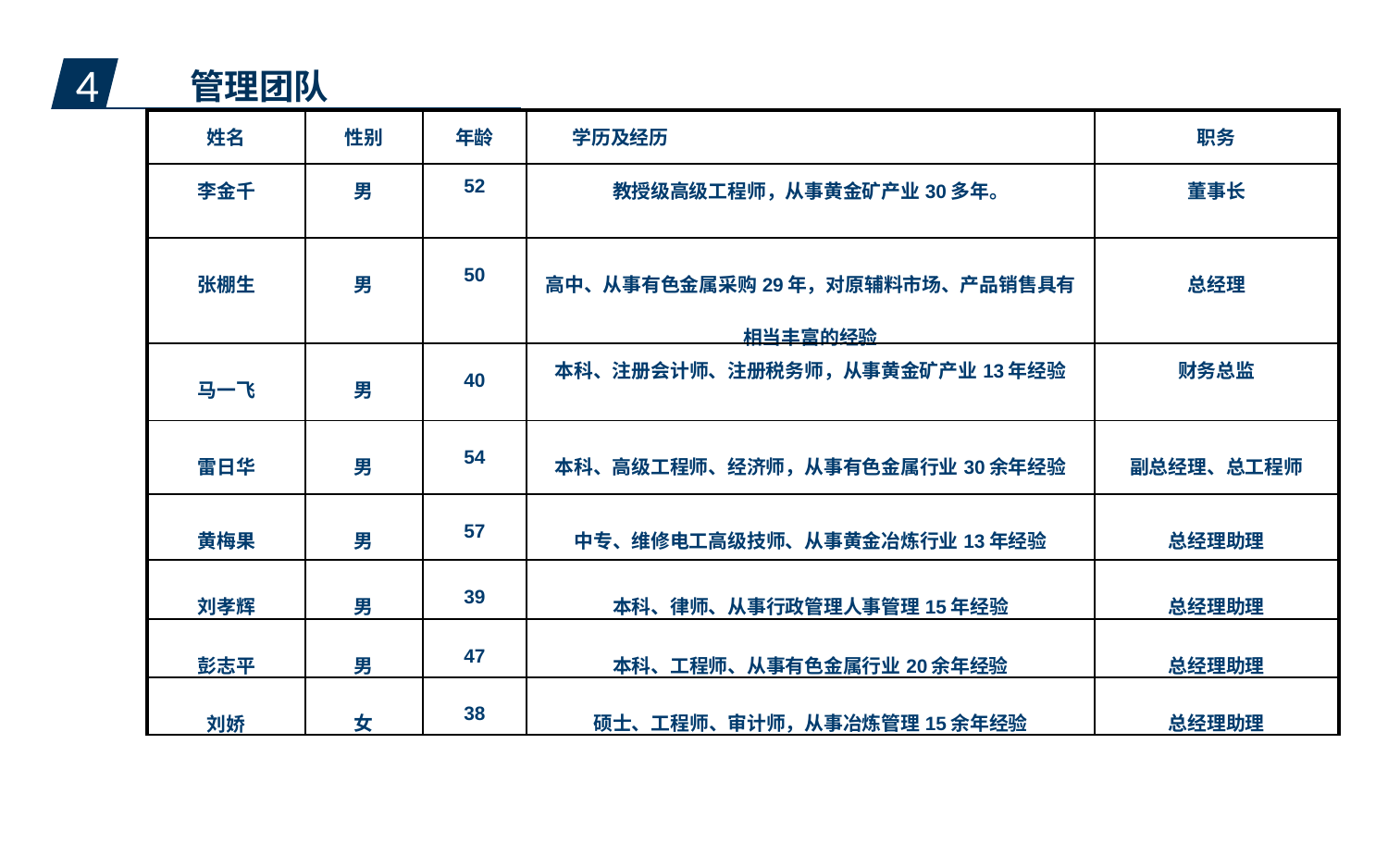

管理团队
4
| 姓名 | 性别 | 年龄 | 学历及经历 | 职务 |
| --- | --- | --- | --- | --- |
| 李金千 | 男 | 52 | 教授级高级工程师，从事黄金矿产业30多年。 | 董事长 |
| 张棚生 | 男 | 50 | 高中、从事有色金属采购29年，对原辅料市场、产品销售具有相当丰富的经验 | 总经理 |
| 马一飞 | 男 | 40 | 本科、注册会计师、注册税务师，从事黄金矿产业13年经验 | 财务总监 |
| 雷日华 | 男 | 54 | 本科、高级工程师、经济师，从事有色金属行业30余年经验 | 副总经理、总工程师 |
| 黄梅果 | 男 | 57 | 中专、维修电工高级技师、从事黄金冶炼行业13年经验 | 总经理助理 |
| 刘孝辉 | 男 | 39 | 本科、律师、从事行政管理人事管理15年经验 | 总经理助理 |
| 彭志平 | 男 | 47 | 本科、工程师、从事有色金属行业20余年经验 | 总经理助理 |
| 刘娇 | 女 | 38 | 硕士、工程师、审计师，从事冶炼管理15余年经验 | 总经理助理 |